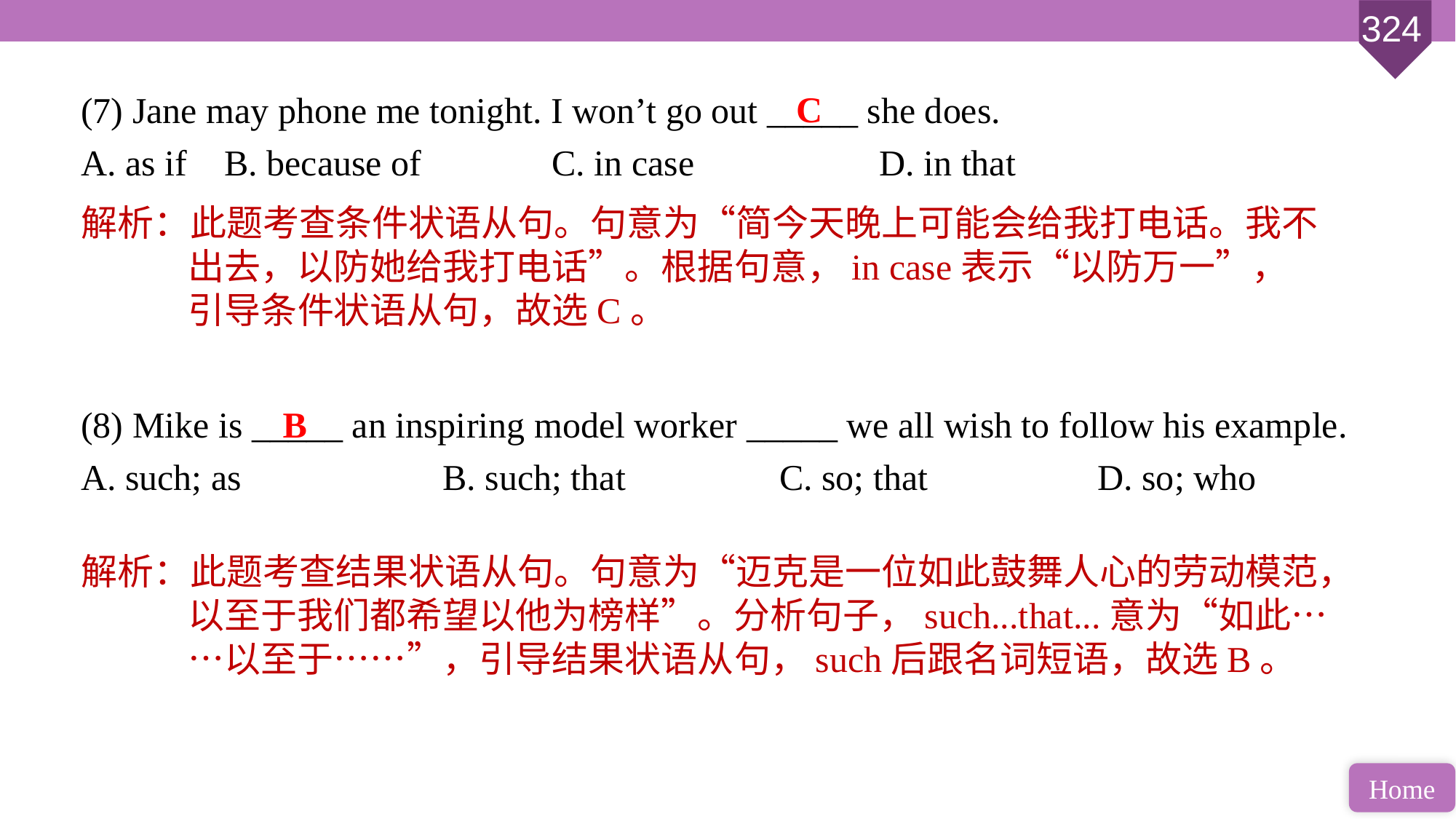

(7) Jane may phone me tonight. I won’t go out _____ she does.
A. as if 	B. because of 		C. in case 		D. in that

(8) Mike is _____ an inspiring model worker _____ we all wish to follow his example.
A. such; as 		B. such; that		 C. so; that 		D. so; who
C
解析：此题考查条件状语从句。句意为“简今天晚上可能会给我打电话。我不出去，以防她给我打电话”。根据句意，in case表示“以防万一”，引导条件状语从句，故选C。
B
解析：此题考查结果状语从句。句意为“迈克是一位如此鼓舞人心的劳动模范，以至于我们都希望以他为榜样”。分析句子，such...that...意为“如此……以至于……”，引导结果状语从句，such后跟名词短语，故选B。